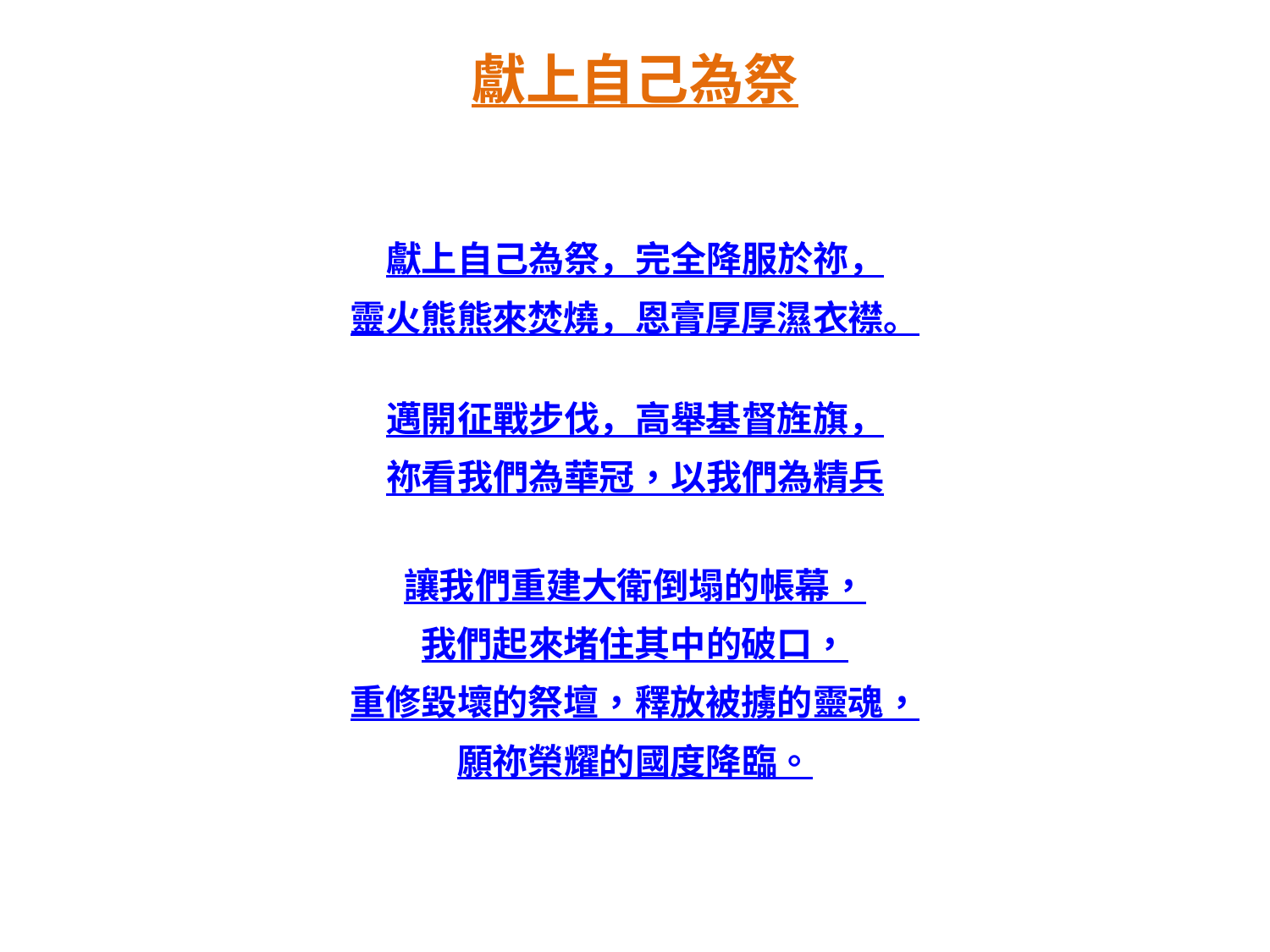

# 獻上自己為祭

獻上自己為祭，完全降服於祢，
靈火熊熊來焚燒，恩膏厚厚濕衣襟。
邁開征戰步伐，高舉基督旌旗，
祢看我們為華冠，以我們為精兵

讓我們重建大衛倒塌的帳幕，
我們起來堵住其中的破口，
重修毀壞的祭壇，釋放被擄的靈魂，
願祢榮耀的國度降臨。